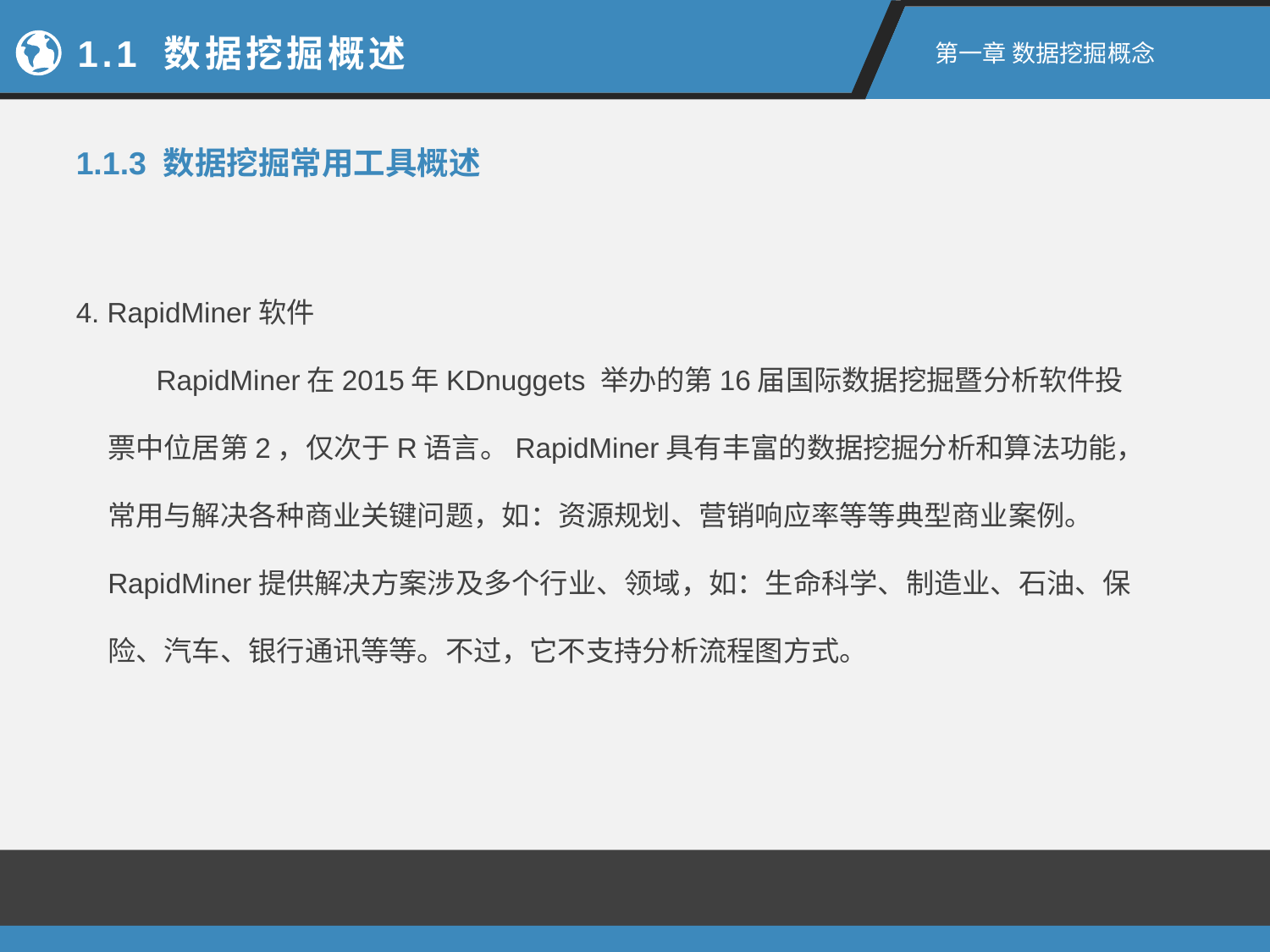

1.1 数据挖掘概述

第一章 数据挖掘概念
1.1.3 数据挖掘常用工具概述
4. RapidMiner软件
   RapidMiner在2015年KDnuggets 举办的第16届国际数据挖掘暨分析软件投票中位居第2，仅次于R语言。RapidMiner具有丰富的数据挖掘分析和算法功能，常用与解决各种商业关键问题，如：资源规划、营销响应率等等典型商业案例。       RapidMiner提供解决方案涉及多个行业、领域，如：生命科学、制造业、石油、保险、汽车、银行通讯等等。不过，它不支持分析流程图方式。